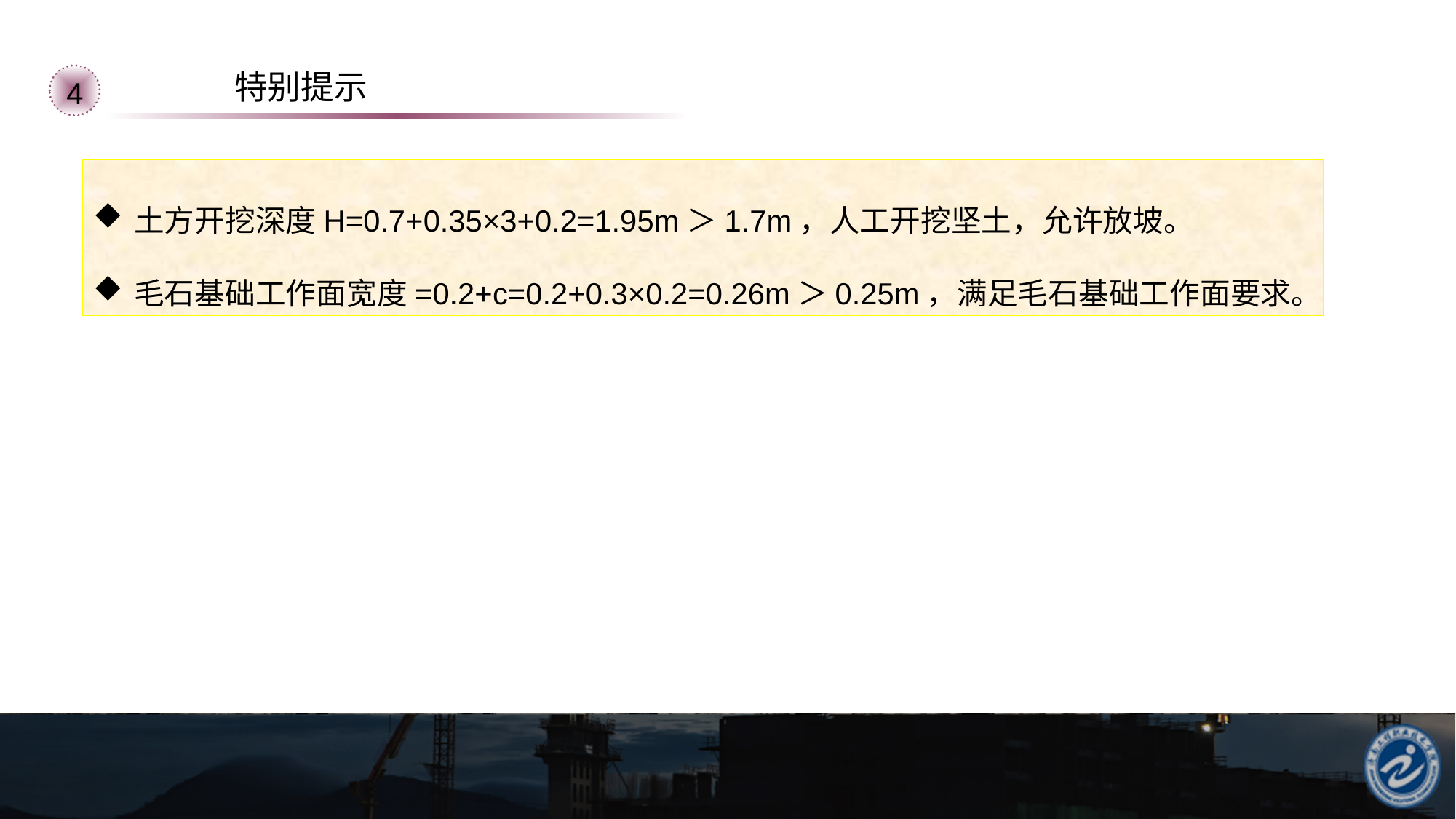

特别提示

4

土方开挖深度H=0.7+0.35×3+0.2=1.95m＞1.7m，人工开挖坚土，允许放坡。
毛石基础工作面宽度=0.2+c=0.2+0.3×0.2=0.26m＞0.25m，满足毛石基础工作面要求。